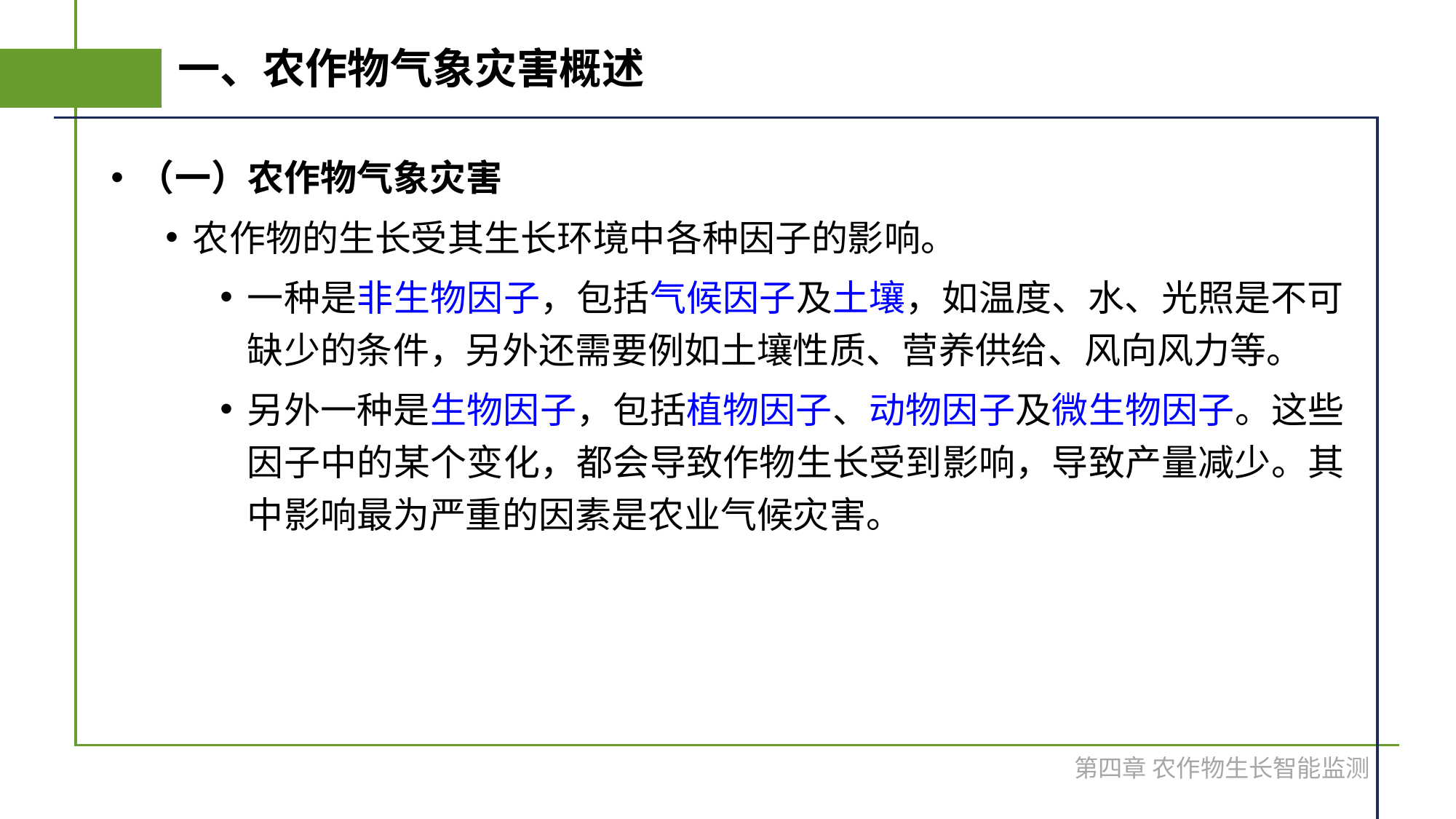

# 一、农作物气象灾害概述
（一）农作物气象灾害
农作物的生长受其生长环境中各种因子的影响。
一种是非生物因子，包括气候因子及土壤，如温度、水、光照是不可缺少的条件，另外还需要例如土壤性质、营养供给、风向风力等。
另外一种是生物因子，包括植物因子、动物因子及微生物因子。这些因子中的某个变化，都会导致作物生长受到影响，导致产量减少。其中影响最为严重的因素是农业气候灾害。
第四章 农作物生长智能监测